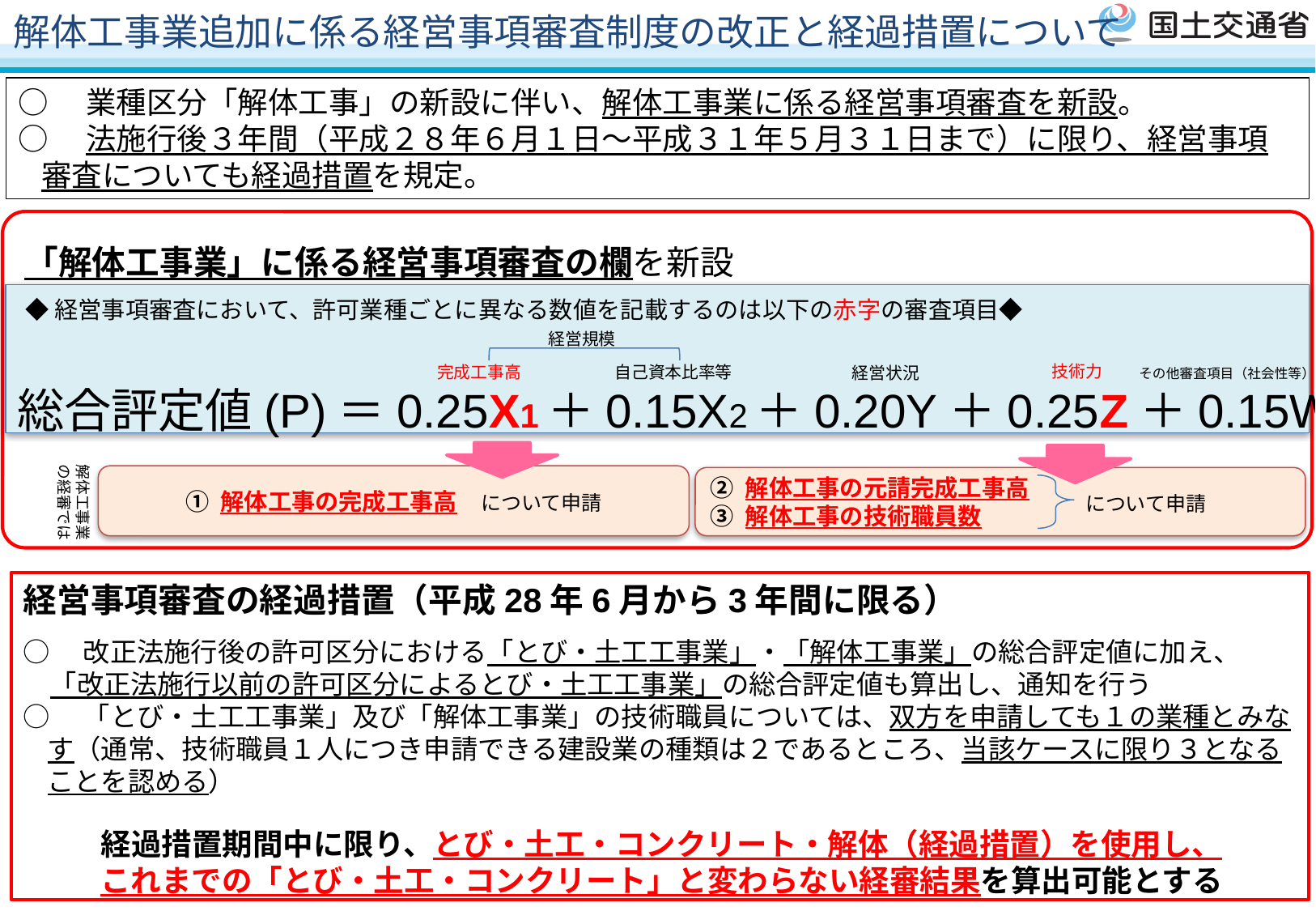

# 解体工事業追加に係る経営事項審査制度の改正と経過措置について
○　業種区分「解体工事」の新設に伴い、解体工事業に係る経営事項審査を新設。
○　法施行後３年間（平成２８年６月１日～平成３１年５月３１日まで）に限り、経営事項審査についても経過措置を規定。

「解体工事業」に係る経営事項審査の欄を新設

経営規模
技術力
自己資本比率等
完成工事高
経営状況
その他審査項目（社会性等）
総合評定値(P)＝0.25X1＋0.15X2＋0.20Y＋0.25Z＋0.15W
◆経営事項審査において、許可業種ごとに異なる数値を記載するのは以下の赤字の審査項目◆

解体工事業
の経審では
① 解体工事の完成工事高　について申請
② 解体工事の元請完成工事高
③ 解体工事の技術職員数

について申請
経営事項審査の経過措置（平成28年6月から3年間に限る）

○　改正法施行後の許可区分における「とび・土工工事業」・「解体工事業」の総合評定値に加え、
　「改正法施行以前の許可区分によるとび・土工工事業」の総合評定値も算出し、通知を行う
○　「とび・土工工事業」及び「解体工事業」の技術職員については、双方を申請しても１の業種とみなす（通常、技術職員１人につき申請できる建設業の種類は２であるところ、当該ケースに限り３となることを認める）
経過措置期間中に限り、とび・土工・コンクリート・解体（経過措置）を使用し、
これまでの「とび・土工・コンクリート」と変わらない経審結果を算出可能とする